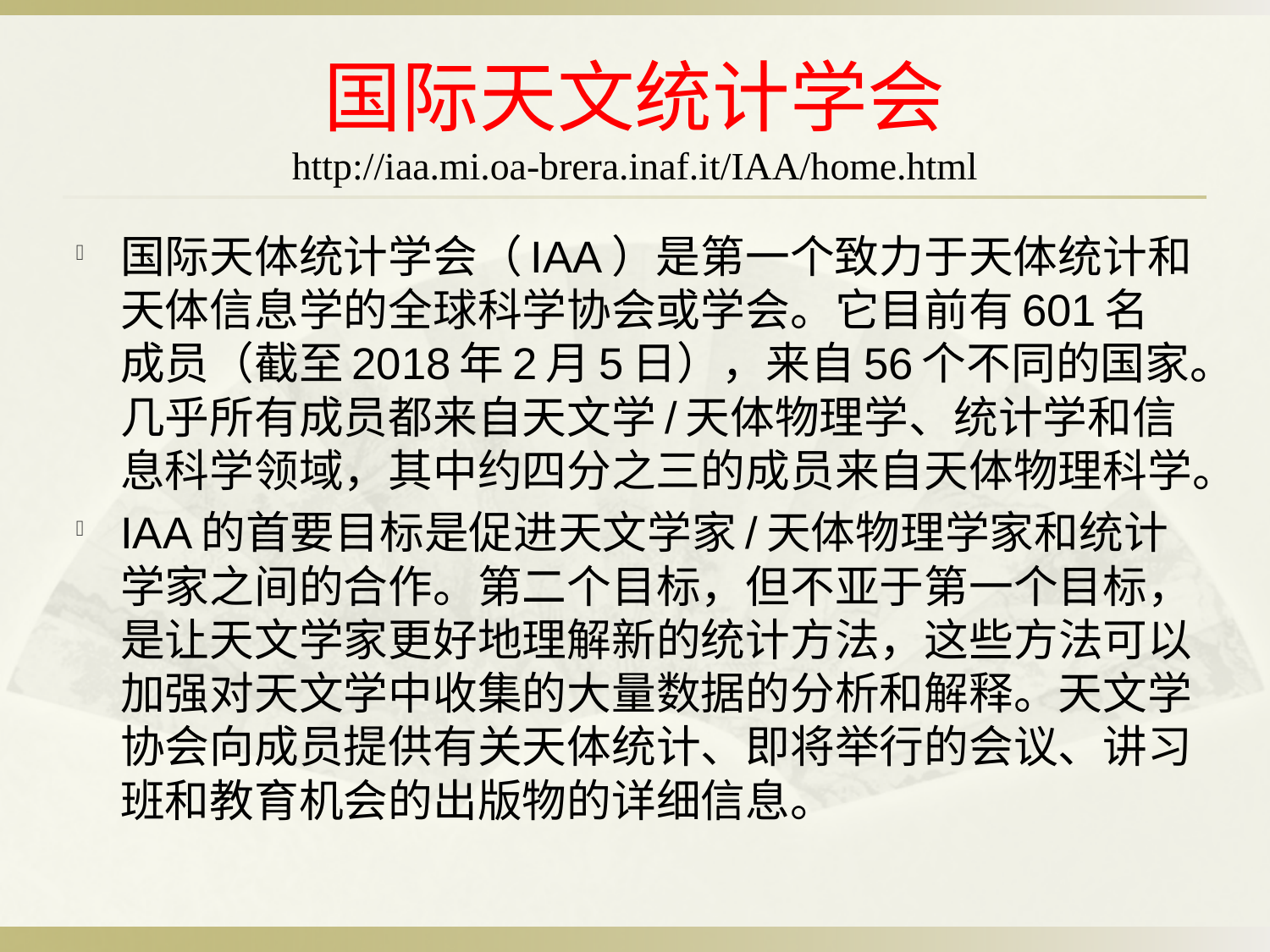

# 国际天文统计学会 http://iaa.mi.oa-brera.inaf.it/IAA/home.html
国际天体统计学会（IAA）是第一个致力于天体统计和天体信息学的全球科学协会或学会。它目前有601名成员（截至2018年2月5日），来自56个不同的国家。几乎所有成员都来自天文学/天体物理学、统计学和信息科学领域，其中约四分之三的成员来自天体物理科学。
IAA的首要目标是促进天文学家/天体物理学家和统计学家之间的合作。第二个目标，但不亚于第一个目标，是让天文学家更好地理解新的统计方法，这些方法可以加强对天文学中收集的大量数据的分析和解释。天文学协会向成员提供有关天体统计、即将举行的会议、讲习班和教育机会的出版物的详细信息。